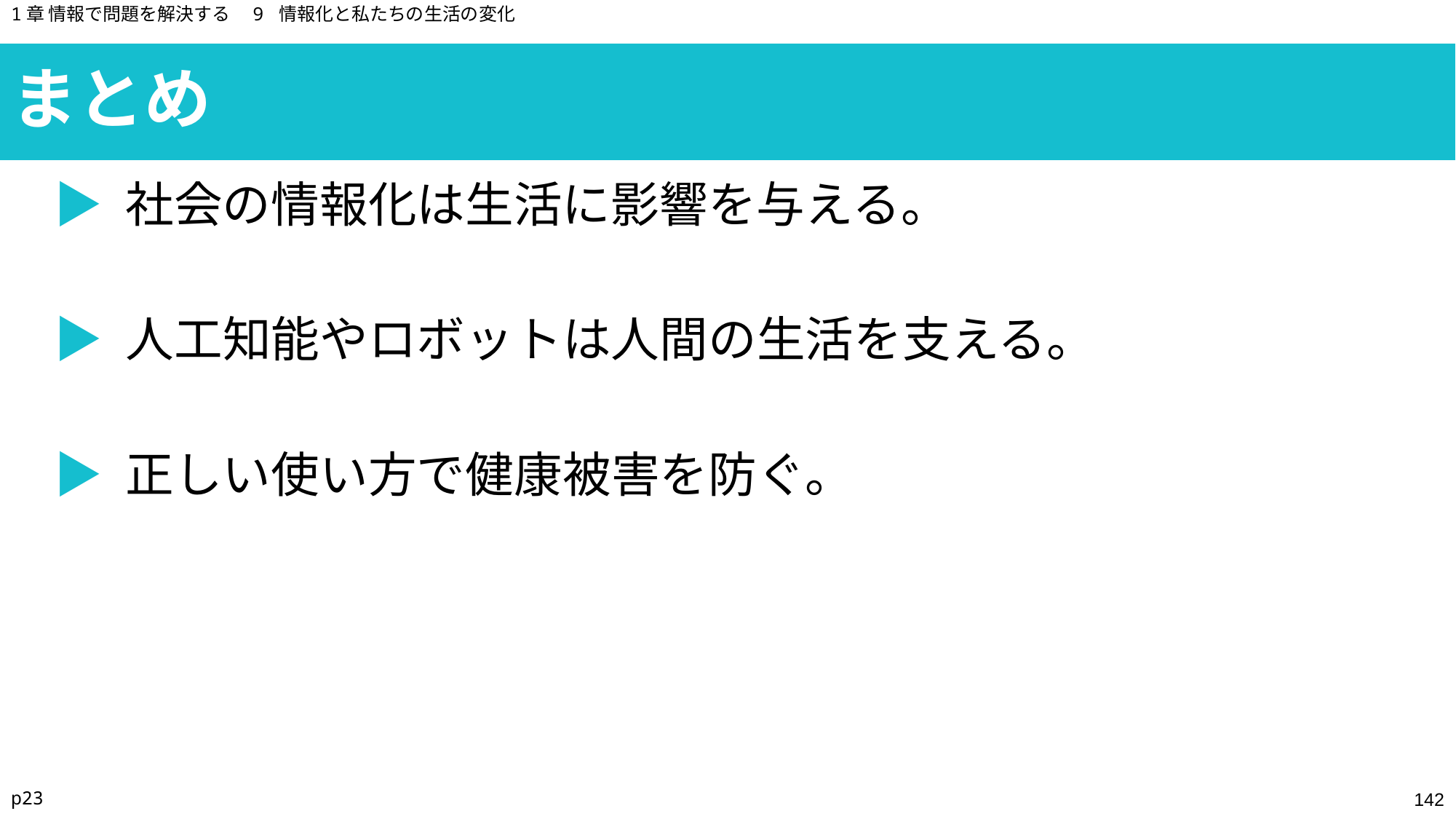

1章 情報で問題を解決する　9 情報化と私たちの生活の変化

まとめ
▶ 社会の情報化は生活に影響を与える。

▶ 人工知能やロボットは人間の生活を支える。

▶ 正しい使い方で健康被害を防ぐ。

p23
142